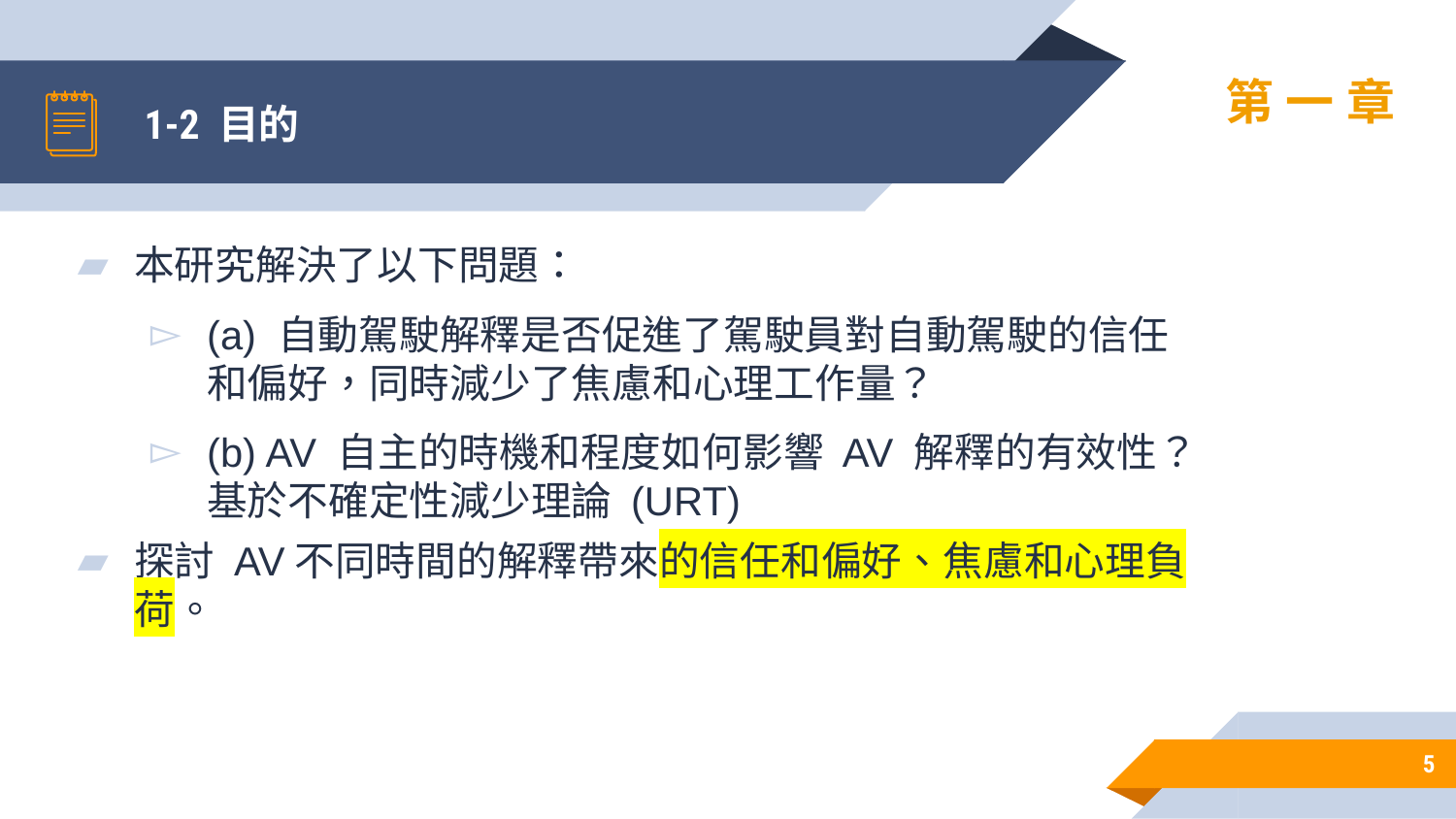

# 1-2 目的
第一章

本研究解決了以下問題：
(a) 自動駕駛解釋是否促進了駕駛員對自動駕駛的信任和偏好，同時減少了焦慮和心理工作量？
(b) AV 自主的時機和程度如何影響 AV 解釋的有效性？基於不確定性減少理論 (URT)
探討 AV不同時間的解釋帶來的信任和偏好、焦慮和心理負荷。
5